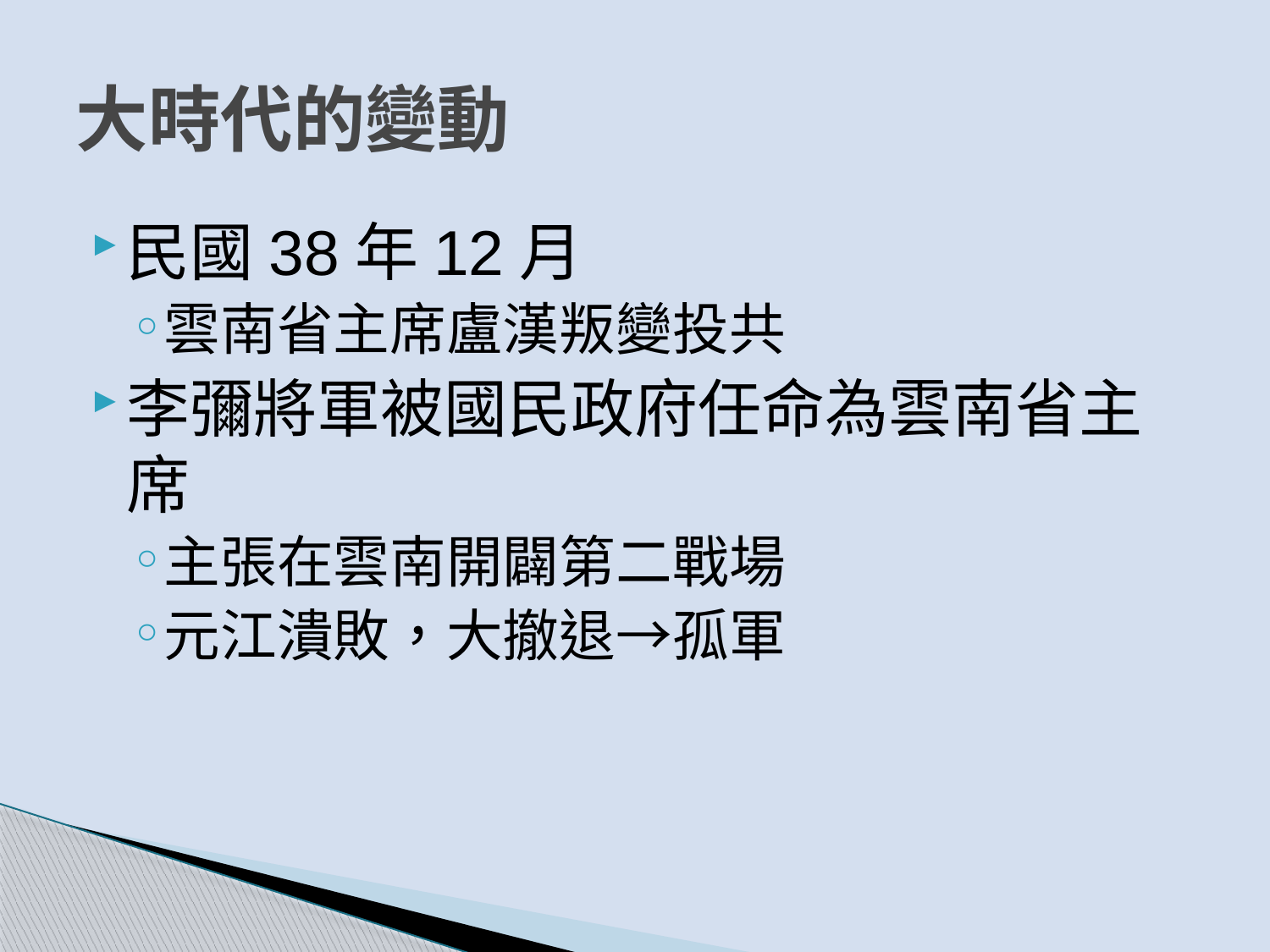

# 大時代的變動
民國38年12月
雲南省主席盧漢叛變投共
李彌將軍被國民政府任命為雲南省主席
主張在雲南開闢第二戰場
元江潰敗，大撤退→孤軍